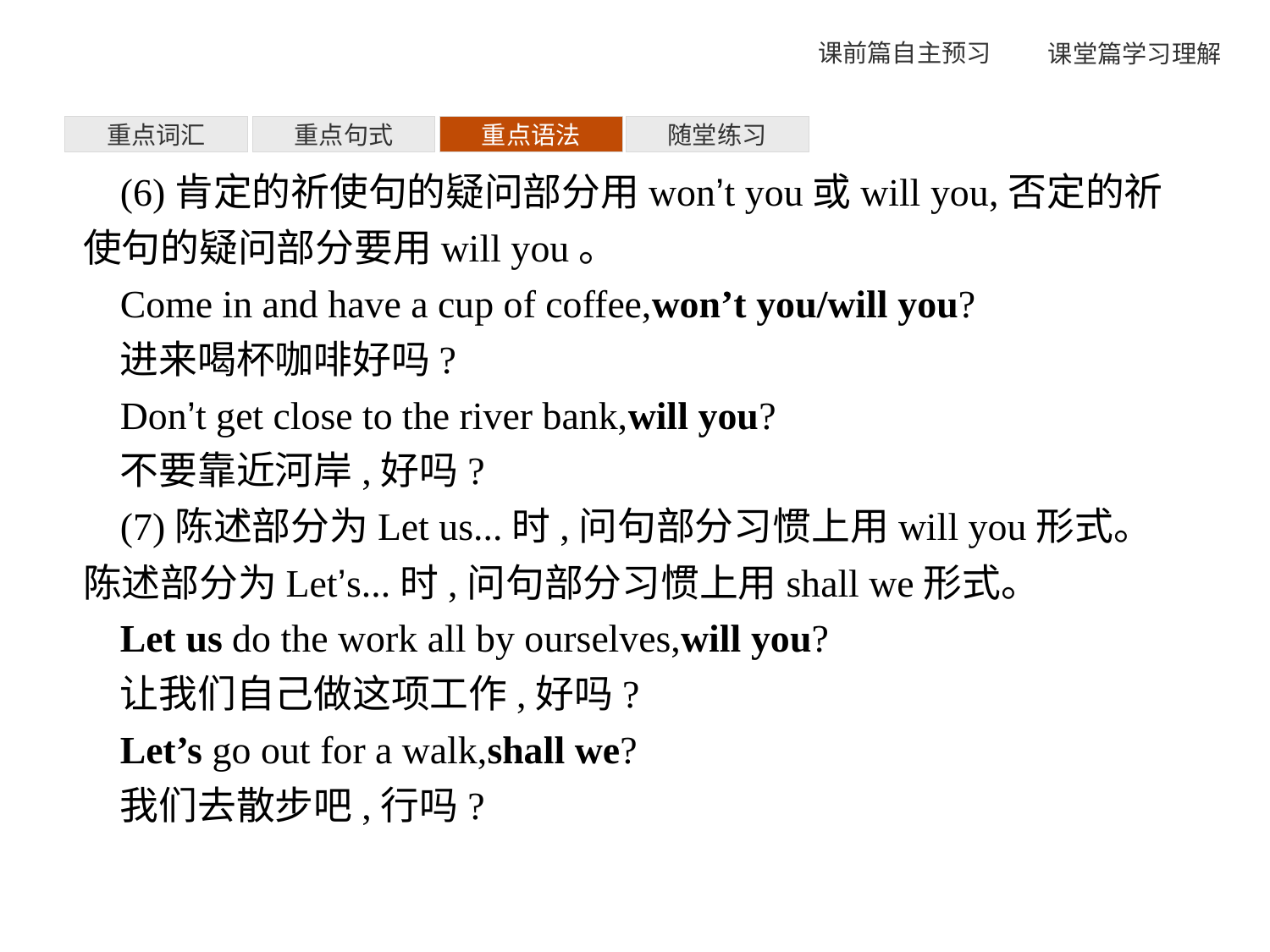

重点词汇
重点句式
重点语法
随堂练习
(6)肯定的祈使句的疑问部分用won’t you或will you,否定的祈使句的疑问部分要用will you。
Come in and have a cup of coffee,won’t you/will you?
进来喝杯咖啡好吗?
Don’t get close to the river bank,will you?
不要靠近河岸,好吗?
(7)陈述部分为Let us...时,问句部分习惯上用will you形式。陈述部分为Let’s...时,问句部分习惯上用shall we形式。
Let us do the work all by ourselves,will you?
让我们自己做这项工作,好吗?
Let’s go out for a walk,shall we?
我们去散步吧,行吗?